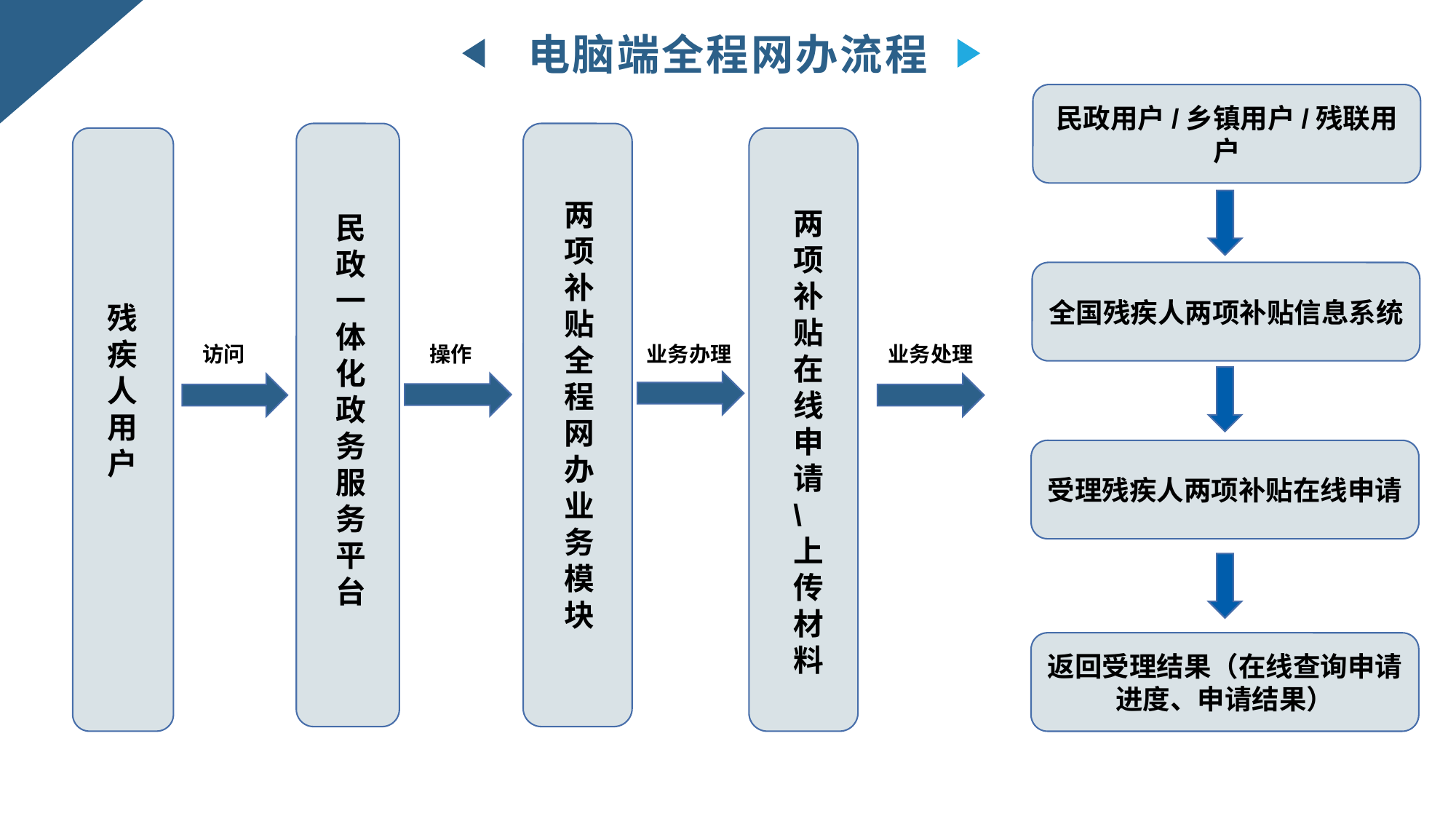

电脑端全程网办流程

民政用户/乡镇用户/残联用户

两项补贴全程网办业务模块

两项补贴在线申请\上传材料
民政一体化政务服务平台
全国残疾人两项补贴信息系统
残疾人用户
访问
操作
业务办理
业务处理

受理残疾人两项补贴在线申请

返回受理结果（在线查询申请进度、申请结果）